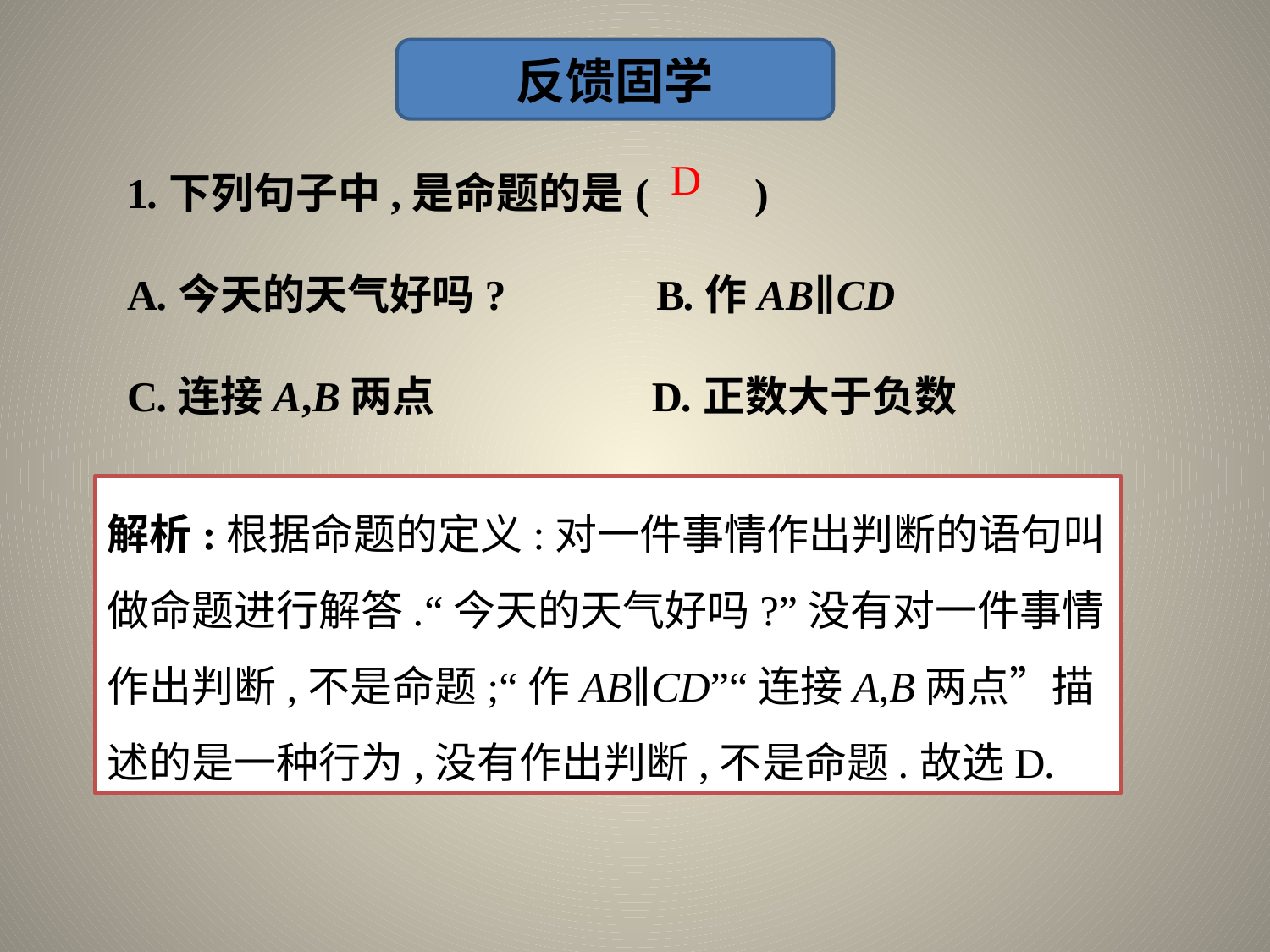

反馈固学
1.下列句子中,是命题的是	(　　)
A.今天的天气好吗?	              B.作AB∥CD
C.连接A,B两点	              D.正数大于负数
D
解析:根据命题的定义:对一件事情作出判断的语句叫做命题进行解答.“今天的天气好吗?”没有对一件事情作出判断,不是命题;“作AB∥CD”“连接A,B两点”描述的是一种行为,没有作出判断,不是命题.故选D.